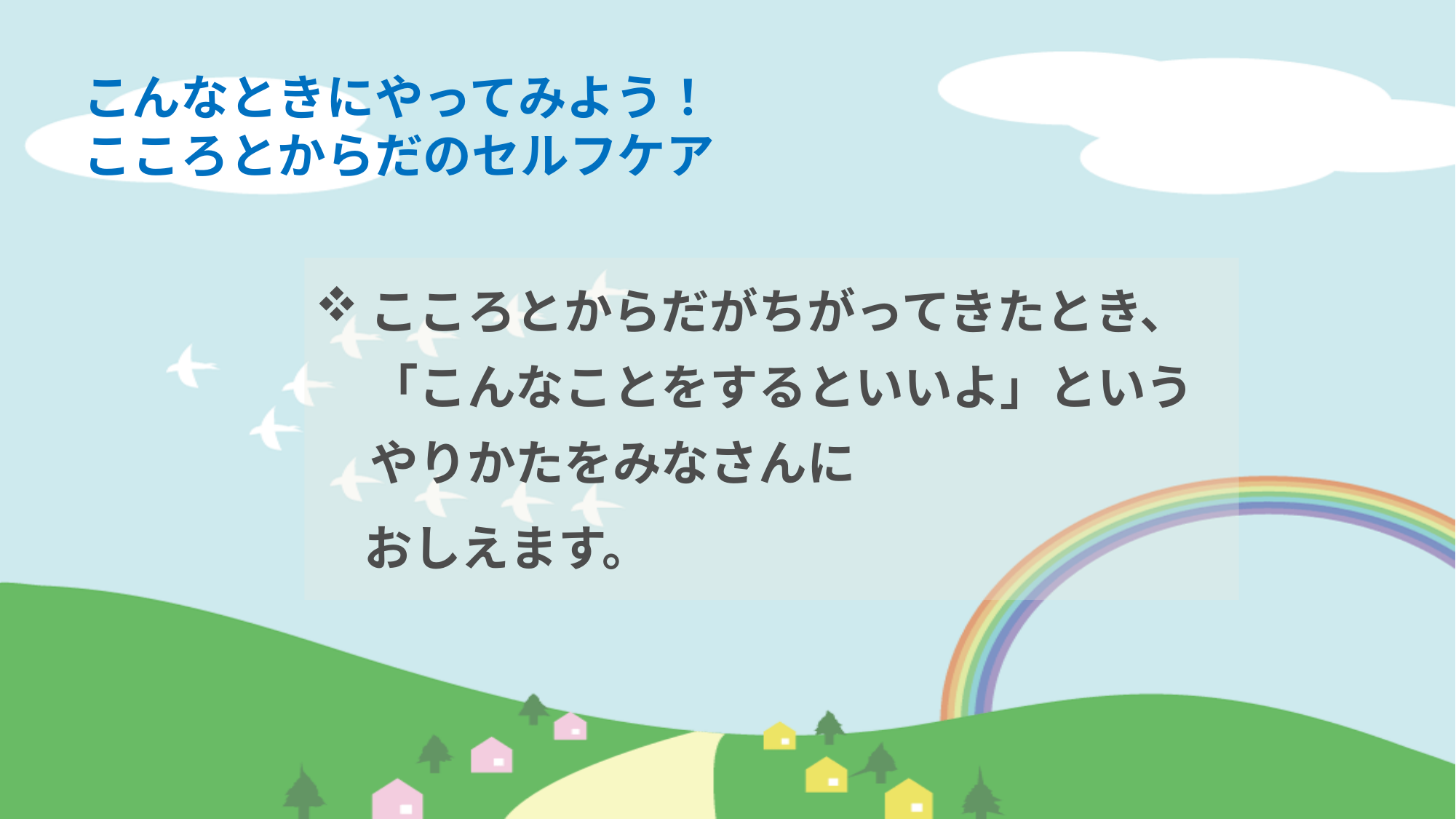

# こんなときにやってみよう！ こころとからだのセルフケア
こころとからだがちがってきたとき、「こんなことをするといいよ」というやりかたをみなさんに
　おしえます。